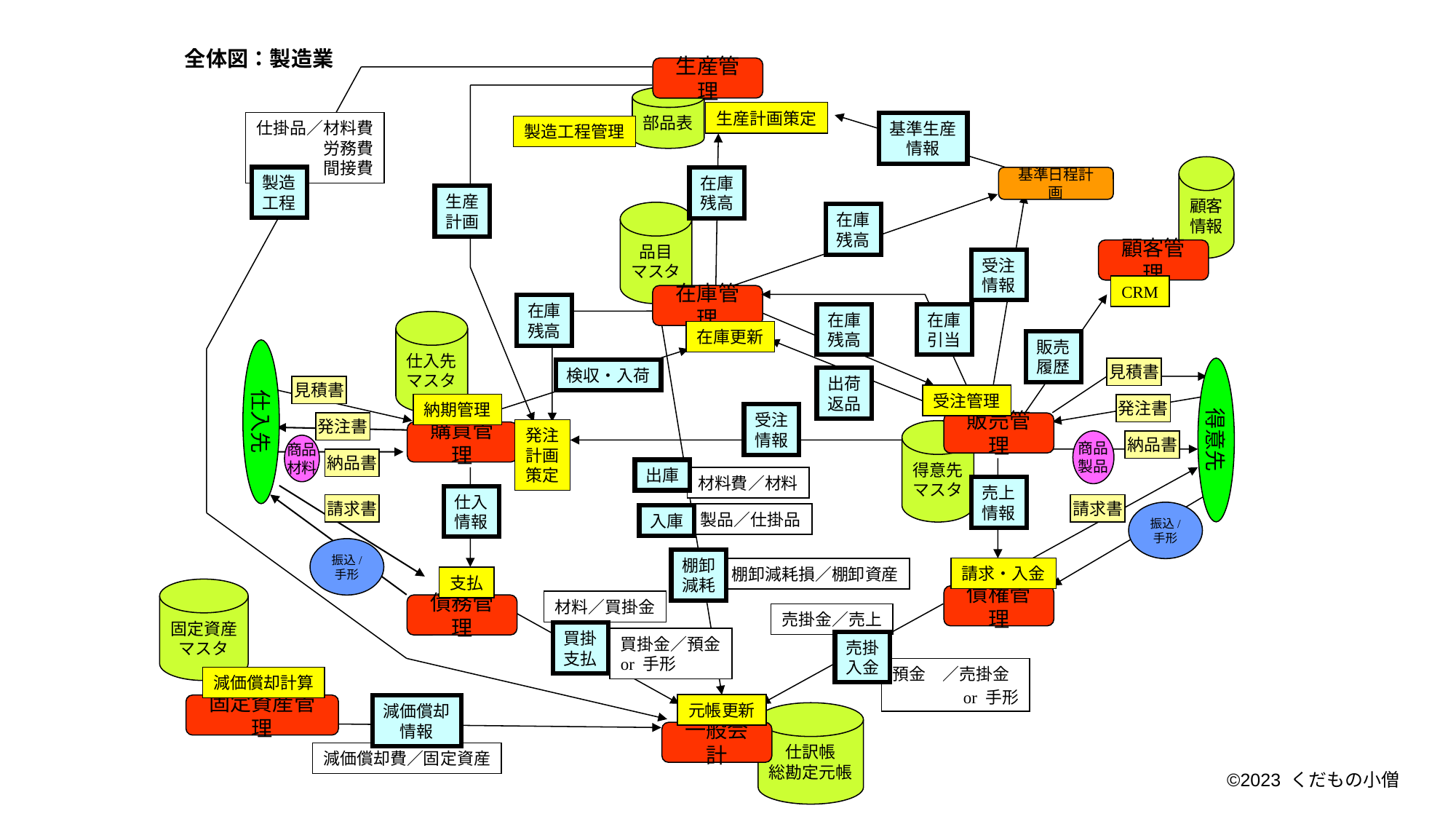

全体図：製造業
生産管理

部品表
生産計画策定
仕掛品／材料費
労務費
間接費
基準生産
情報

製造工程管理

顧客
情報
製造
工程
基準日程計画
在庫
残高
生産
計画

品目
マスタ
在庫
残高
顧客管理
受注
情報

CRM
在庫管理

在庫
残高

在庫
残高
在庫
引当
仕入先
マスタ

在庫更新

販売
履歴
仕入先

見積書
得意先
検収・入荷
出荷
返品
見積書

受注管理

納期管理

発注書
受注
情報
発注書
販売管理
発注
計画
策定
得意先
マスタ
購買管理

商品
製品
納品書
商品
材料

納品書

出庫

材料費／材料

売上
情報

仕入
情報

請求書

請求書
振込/
手形
製品／仕掛品
入庫

振込/
手形
棚卸
減耗
請求・入金
棚卸減耗損／棚卸資産
支払
固定資産
マスタ
債権管理
材料／買掛金
債務管理

売掛金／売上

買掛
支払
買掛金／預金
or 手形
売掛
入金

預金　／売掛金
　　　　or 手形
減価償却計算
元帳更新
固定資産管理
減価償却
情報
仕訳帳
総勘定元帳
一般会計

減価償却費／固定資産
©2023 くだもの小僧